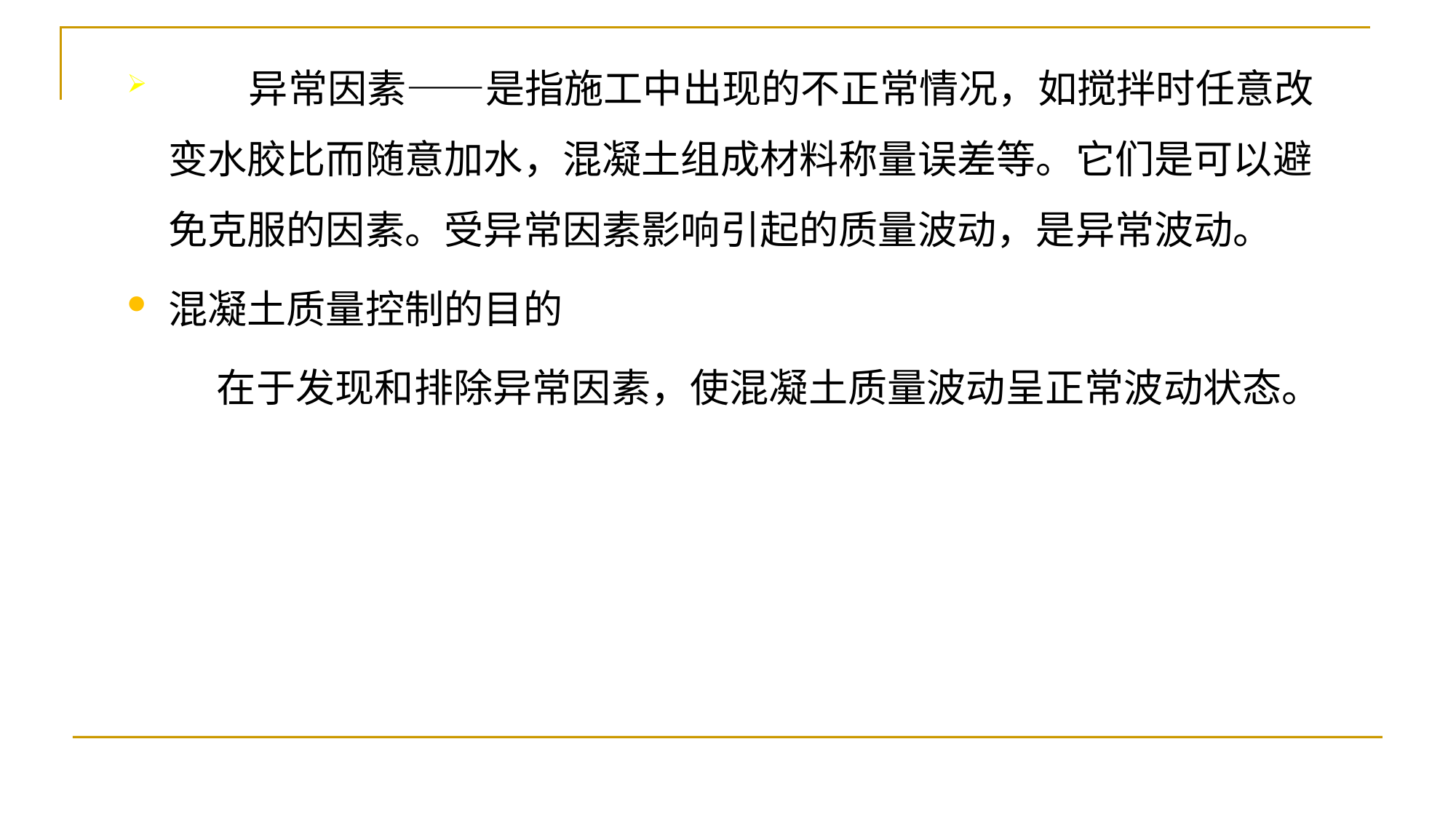

异常因素——是指施工中出现的不正常情况，如搅拌时任意改变水胶比而随意加水，混凝土组成材料称量误差等。它们是可以避免克服的因素。受异常因素影响引起的质量波动，是异常波动。
混凝土质量控制的目的
         在于发现和排除异常因素，使混凝土质量波动呈正常波动状态。